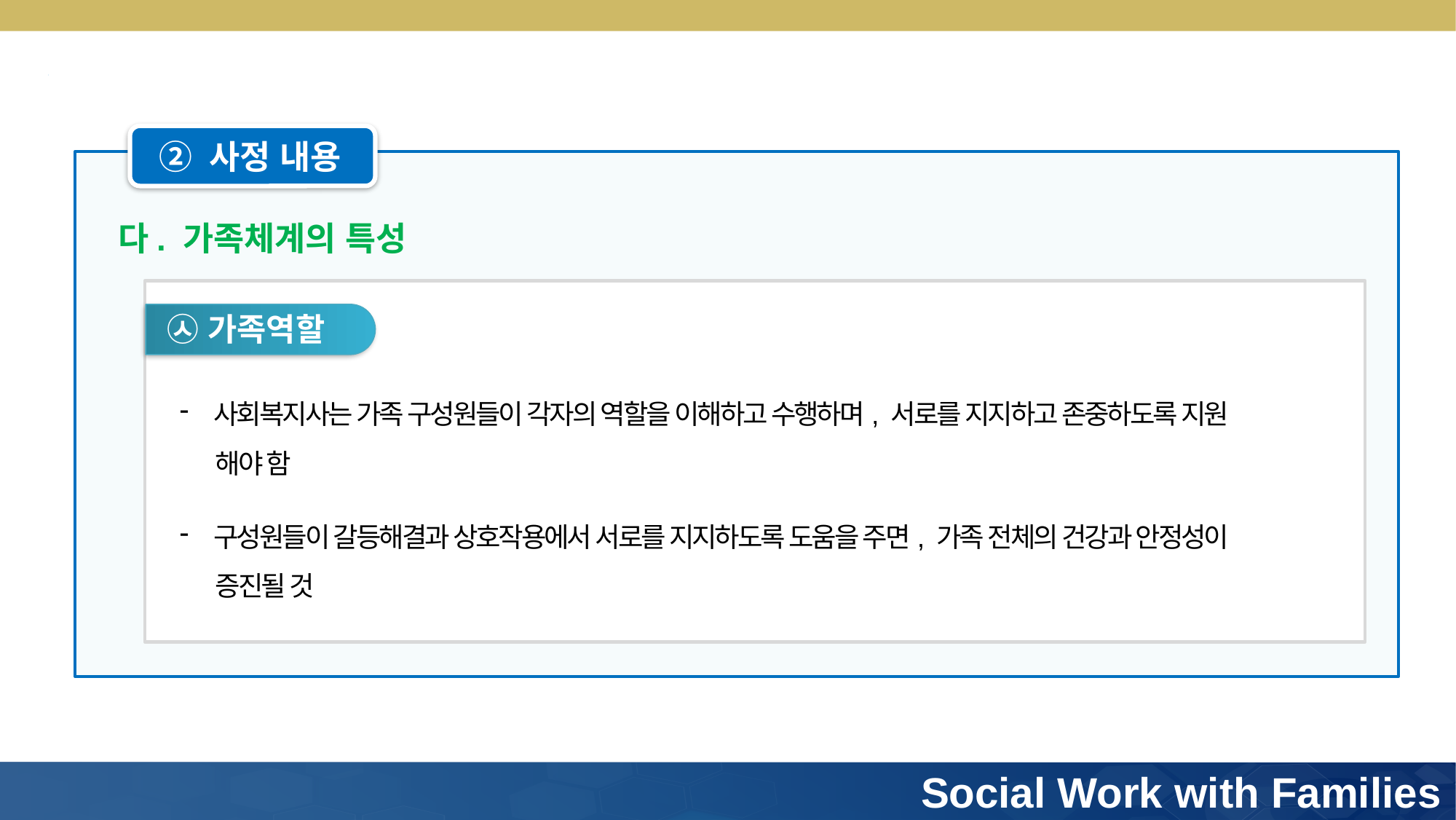

② 사정 내용

다. 가족체계의 특성

㉦ 가족역할
사회복지사는 가족 구성원들이 각자의 역할을 이해하고 수행하며, 서로를 지지하고 존중하도록 지원
     해야 함

구성원들이 갈등해결과 상호작용에서 서로를 지지하도록 도움을 주면, 가족 전체의 건강과 안정성이
     증진될 것